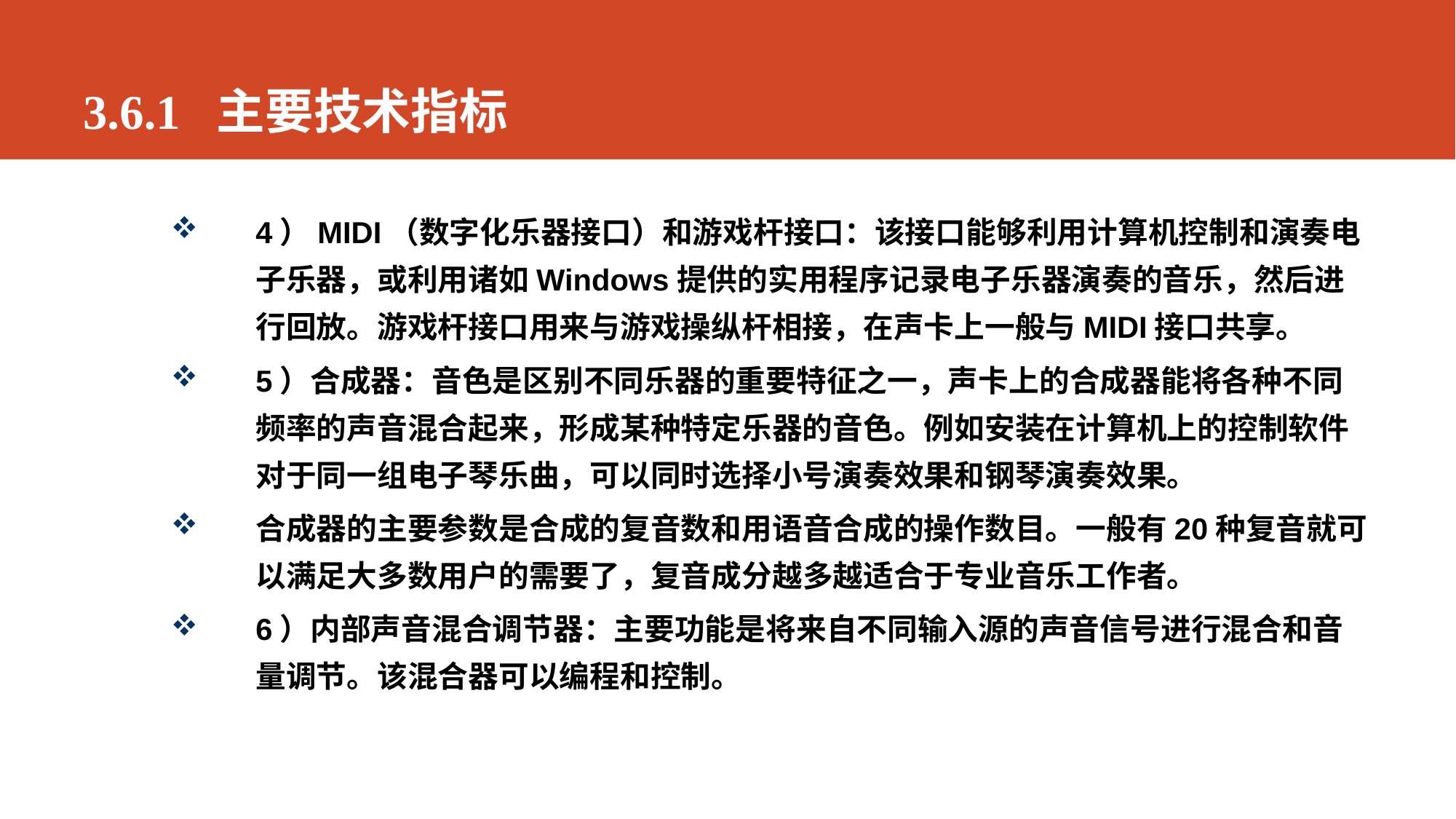

# 3.6.1  主要技术指标
4）MIDI（数字化乐器接口）和游戏杆接口：该接口能够利用计算机控制和演奏电子乐器，或利用诸如Windows提供的实用程序记录电子乐器演奏的音乐，然后进行回放。游戏杆接口用来与游戏操纵杆相接，在声卡上一般与MIDI接口共享。
5）合成器：音色是区别不同乐器的重要特征之一，声卡上的合成器能将各种不同频率的声音混合起来，形成某种特定乐器的音色。例如安装在计算机上的控制软件对于同一组电子琴乐曲，可以同时选择小号演奏效果和钢琴演奏效果。
合成器的主要参数是合成的复音数和用语音合成的操作数目。一般有20种复音就可以满足大多数用户的需要了，复音成分越多越适合于专业音乐工作者。
6）内部声音混合调节器：主要功能是将来自不同输入源的声音信号进行混合和音量调节。该混合器可以编程和控制。